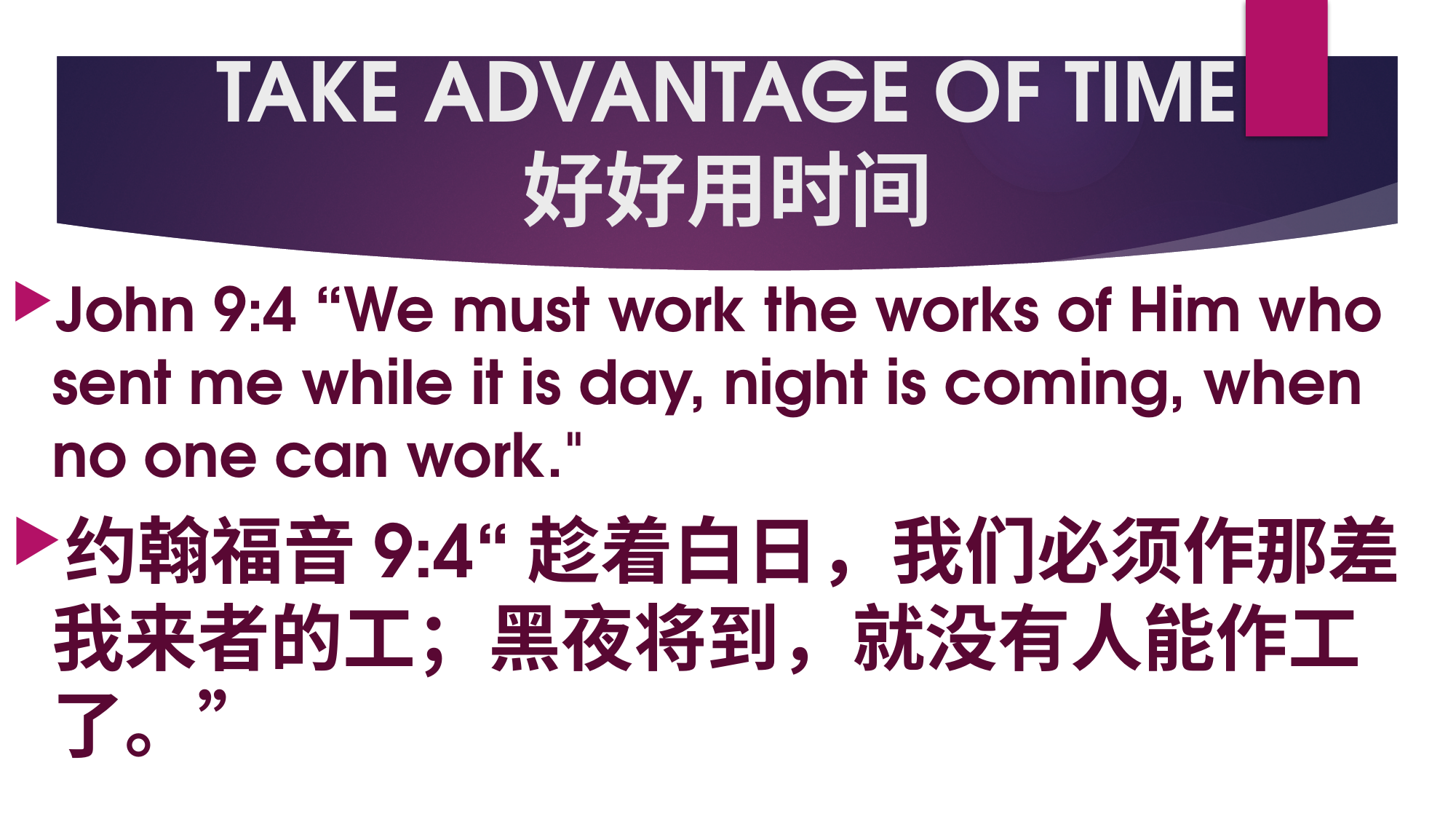

# TAKE ADVANTAGE OF TIME 好好用时间
John 9:4 “We must work the works of Him who sent me while it is day, night is coming, when no one can work."
约翰福音9:4“趁着白日，我们必须作那差我来者的工；黑夜将到，就没有人能作工了。”